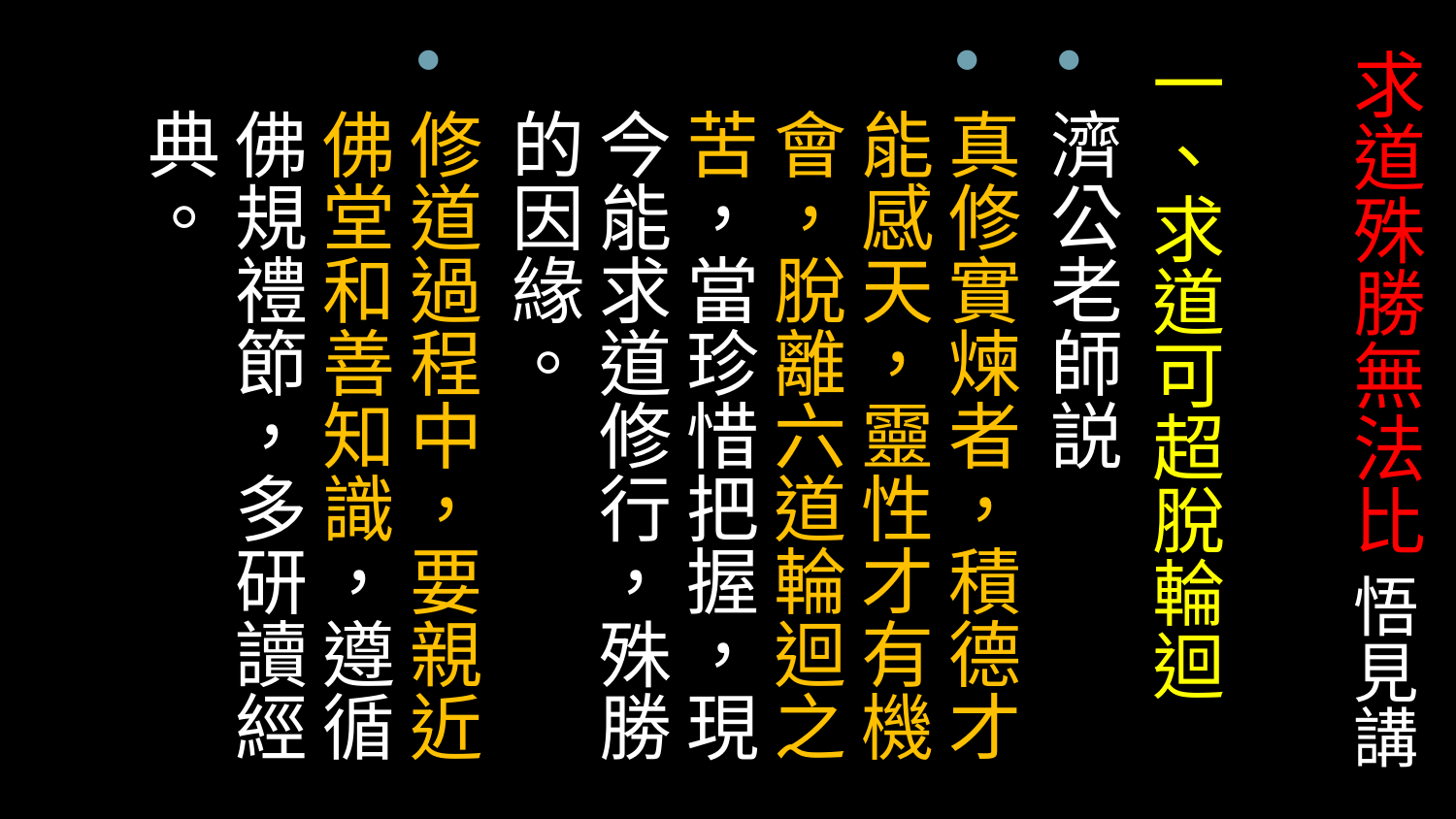

# 求道殊勝無法比 悟見講
一、求道可超脫輪迴
濟公老師説
真修實煉者，積德才能感天，靈性才有機會，脫離六道輪迴之苦，當珍惜把握，現今能求道修行，殊勝的因緣。
修道過程中，要親近佛堂和善知識，遵循佛規禮節，多研讀經典。